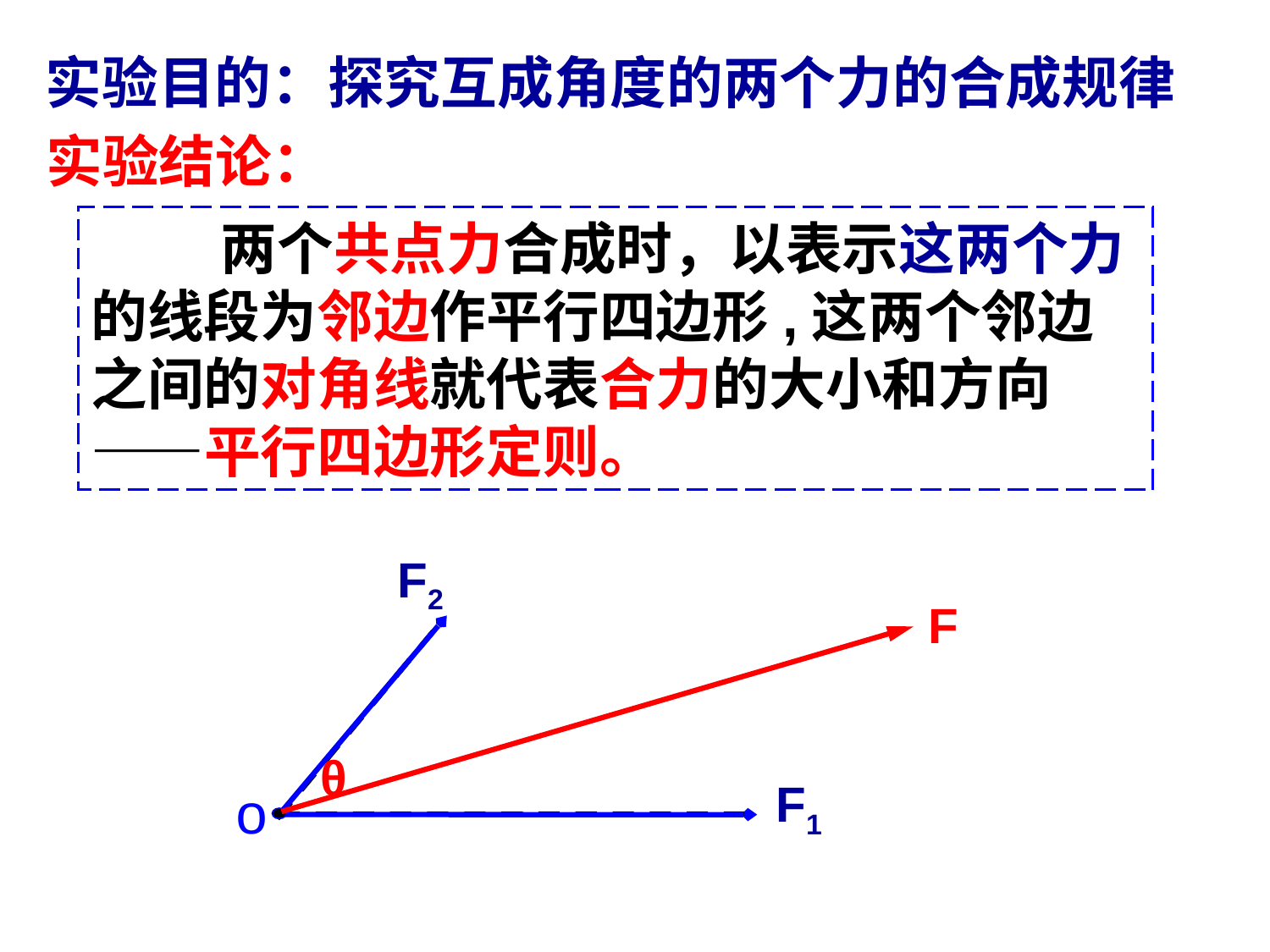

实验目的：探究互成角度的两个力的合成规律
实验结论：
         两个共点力合成时，以表示这两个力的线段为邻边作平行四边形,这两个邻边之间的对角线就代表合力的大小和方向——平行四边形定则。
F2

F1
o

F

θ